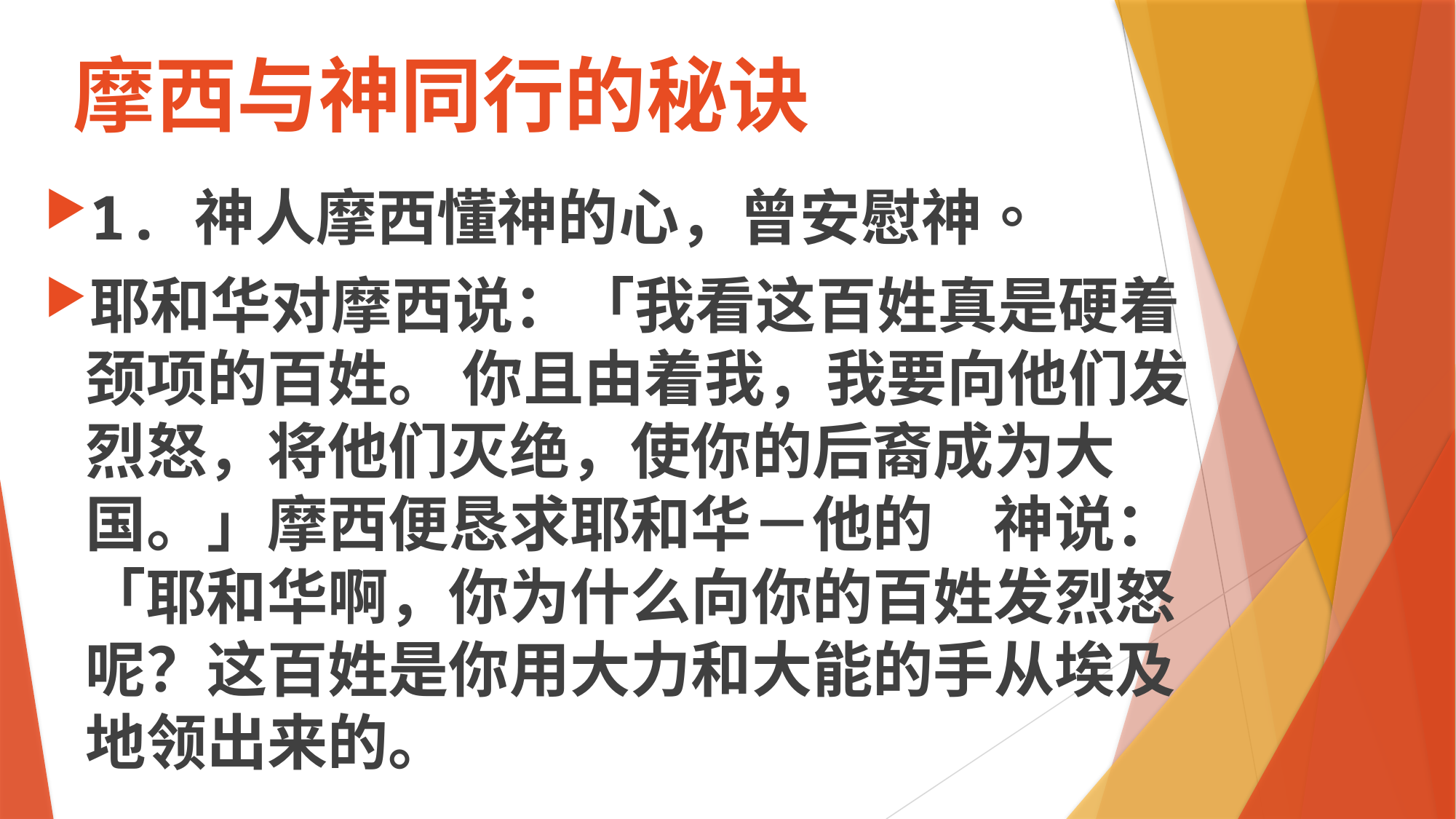

# 摩西与神同行的秘诀
1.	神人摩西懂神的心，曾安慰神。
耶和华对摩西说：「我看这百姓真是硬着颈项的百姓。 你且由着我，我要向他们发烈怒，将他们灭绝，使你的后裔成为大国。」摩西便恳求耶和华－他的　神说：「耶和华啊，你为什么向你的百姓发烈怒呢？这百姓是你用大力和大能的手从埃及地领出来的。